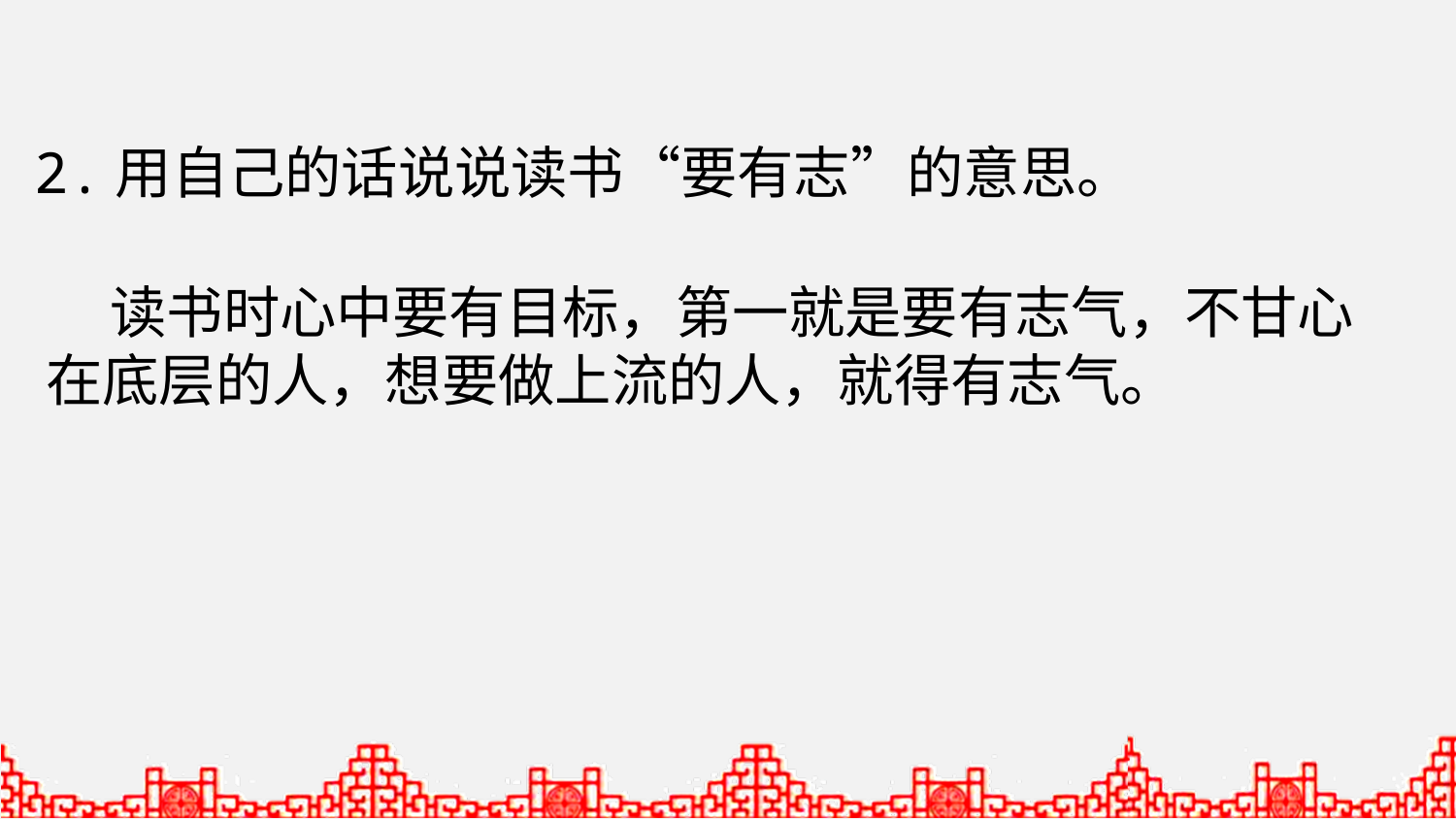

2.用自己的话说说读书“要有志”的意思。
    读书时心中要有目标，第一就是要有志气，不甘心在底层的人，想要做上流的人，就得有志气。